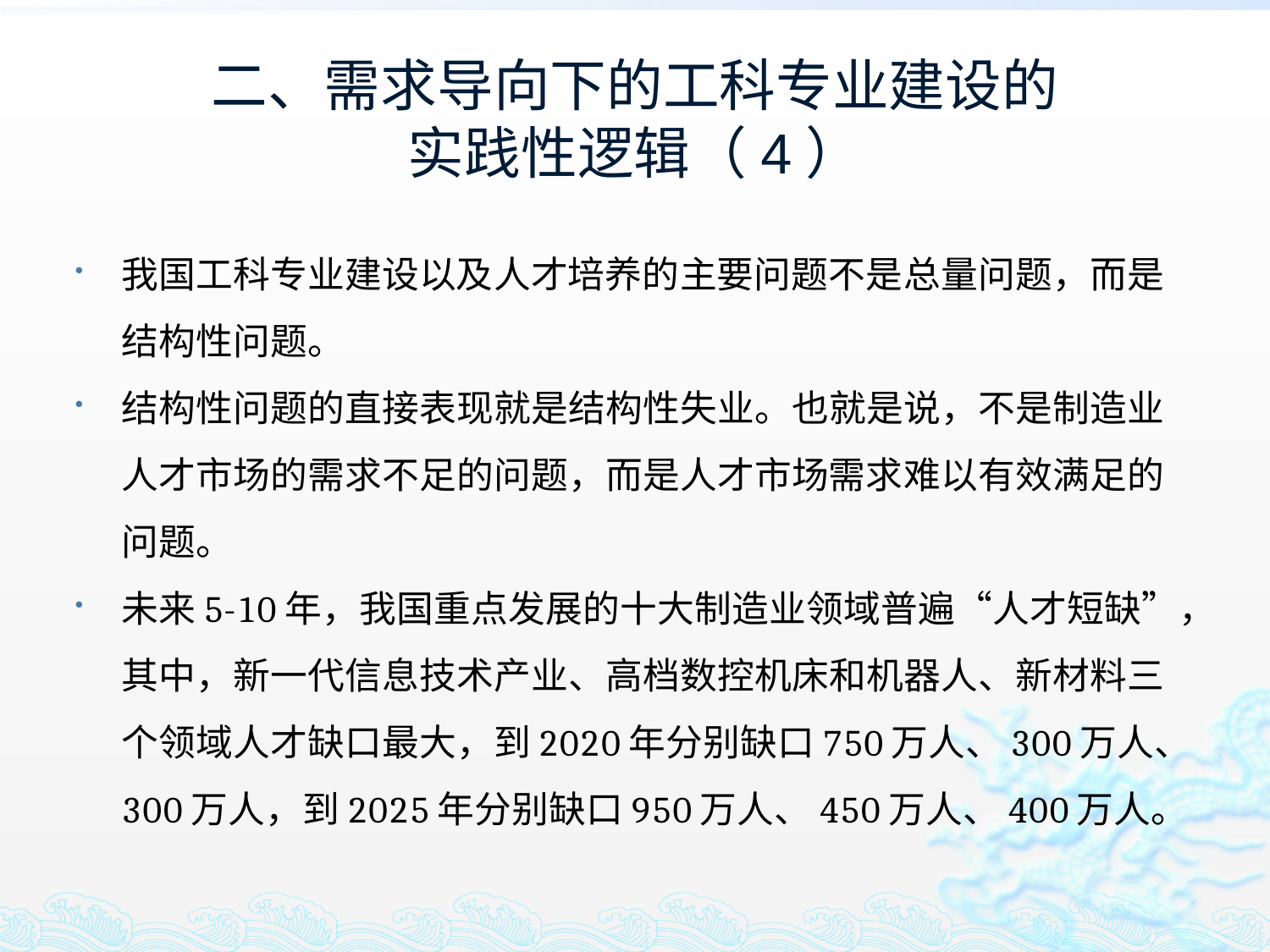

# 二、需求导向下的工科专业建设的 实践性逻辑（4）
我国工科专业建设以及人才培养的主要问题不是总量问题，而是结构性问题。
结构性问题的直接表现就是结构性失业。也就是说，不是制造业人才市场的需求不足的问题，而是人才市场需求难以有效满足的问题。
未来5-10年，我国重点发展的十大制造业领域普遍“人才短缺”，其中，新一代信息技术产业、高档数控机床和机器人、新材料三个领域人才缺口最大，到2020年分别缺口750万人、300万人、300万人，到2025年分别缺口950万人、450万人、400万人。